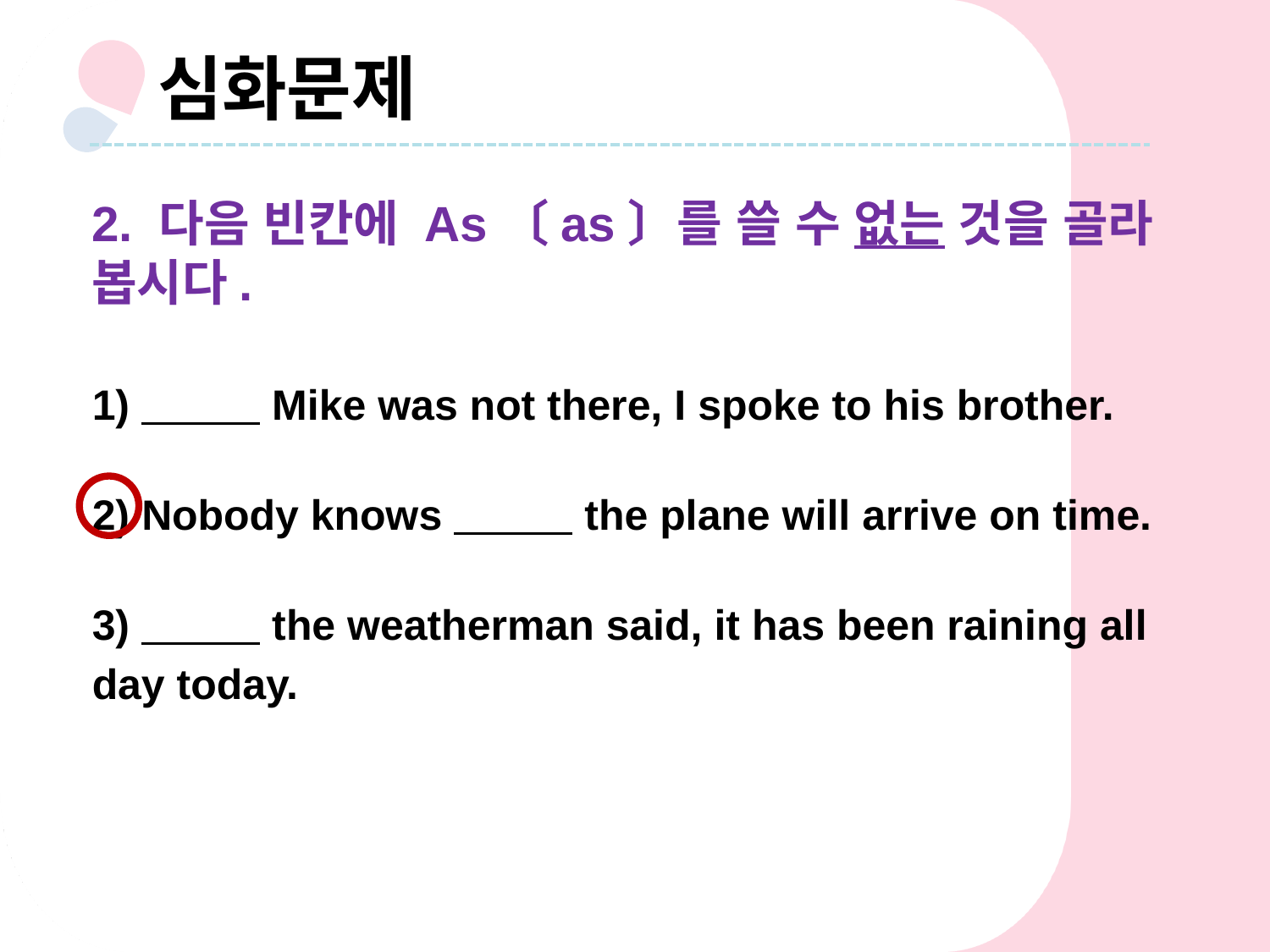

심화문제
2. 다음 빈칸에 As〔as〕를 쓸 수 없는 것을 골라 봅시다.

1)            Mike was not there, I spoke to his brother.
2) Nobody knows            the plane will arrive on time.
3)            the weatherman said, it has been raining all
day today.